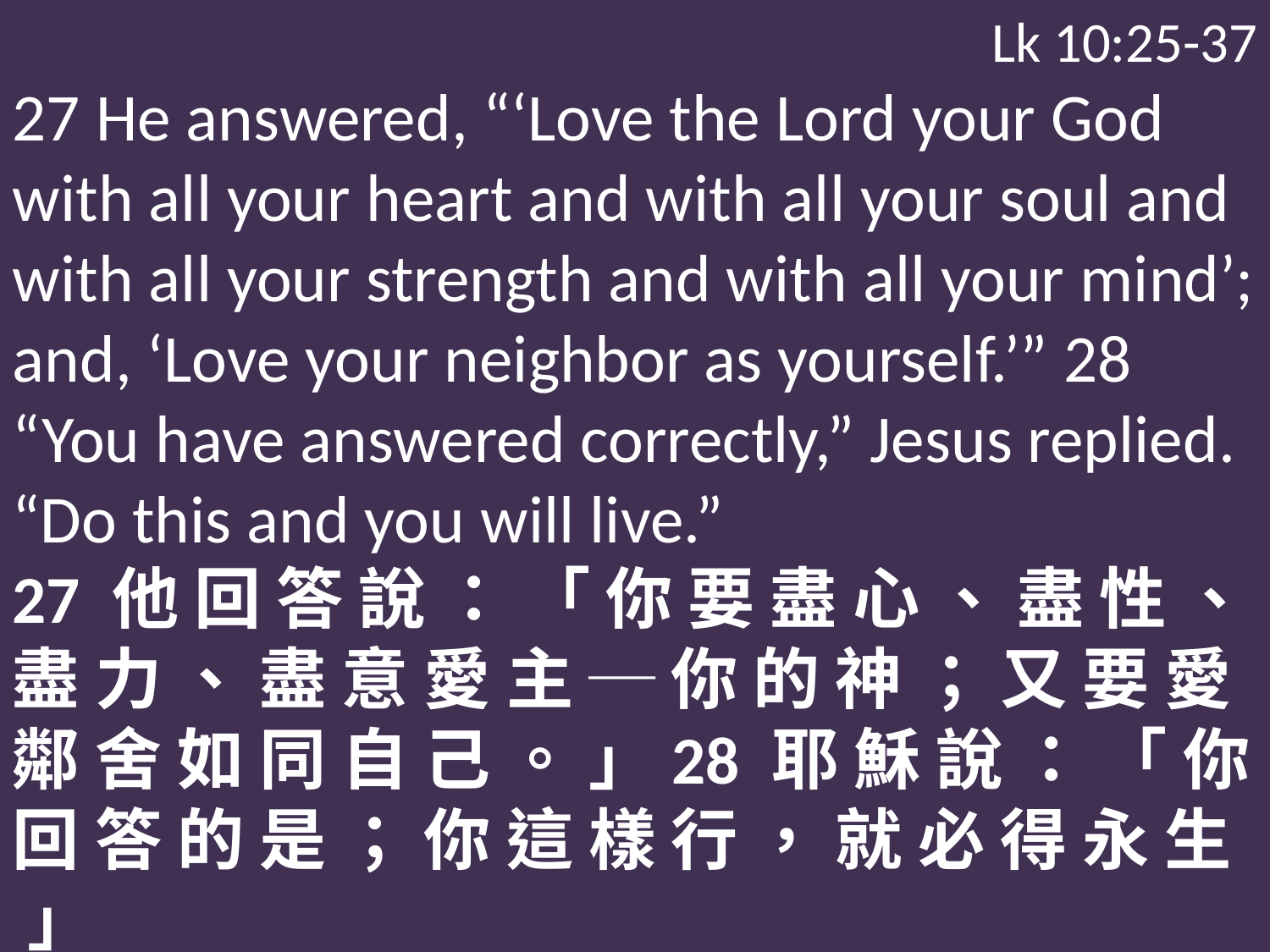

Lk 10:25-37
27 He answered, “‘Love the Lord your God with all your heart and with all your soul and with all your strength and with all your mind’; and, ‘Love your neighbor as yourself.’” 28 “You have answered correctly,” Jesus replied. “Do this and you will live.”
27 他 回 答 說 ： 「 你 要 盡 心 、 盡 性 、 盡 力 、 盡 意 愛 主 ─ 你 的 神 ； 又 要 愛 鄰 舍 如 同 自 己 。 」28 耶 穌 說 ： 「 你 回 答 的 是 ； 你 這 樣 行 ， 就 必 得 永 生 。 」